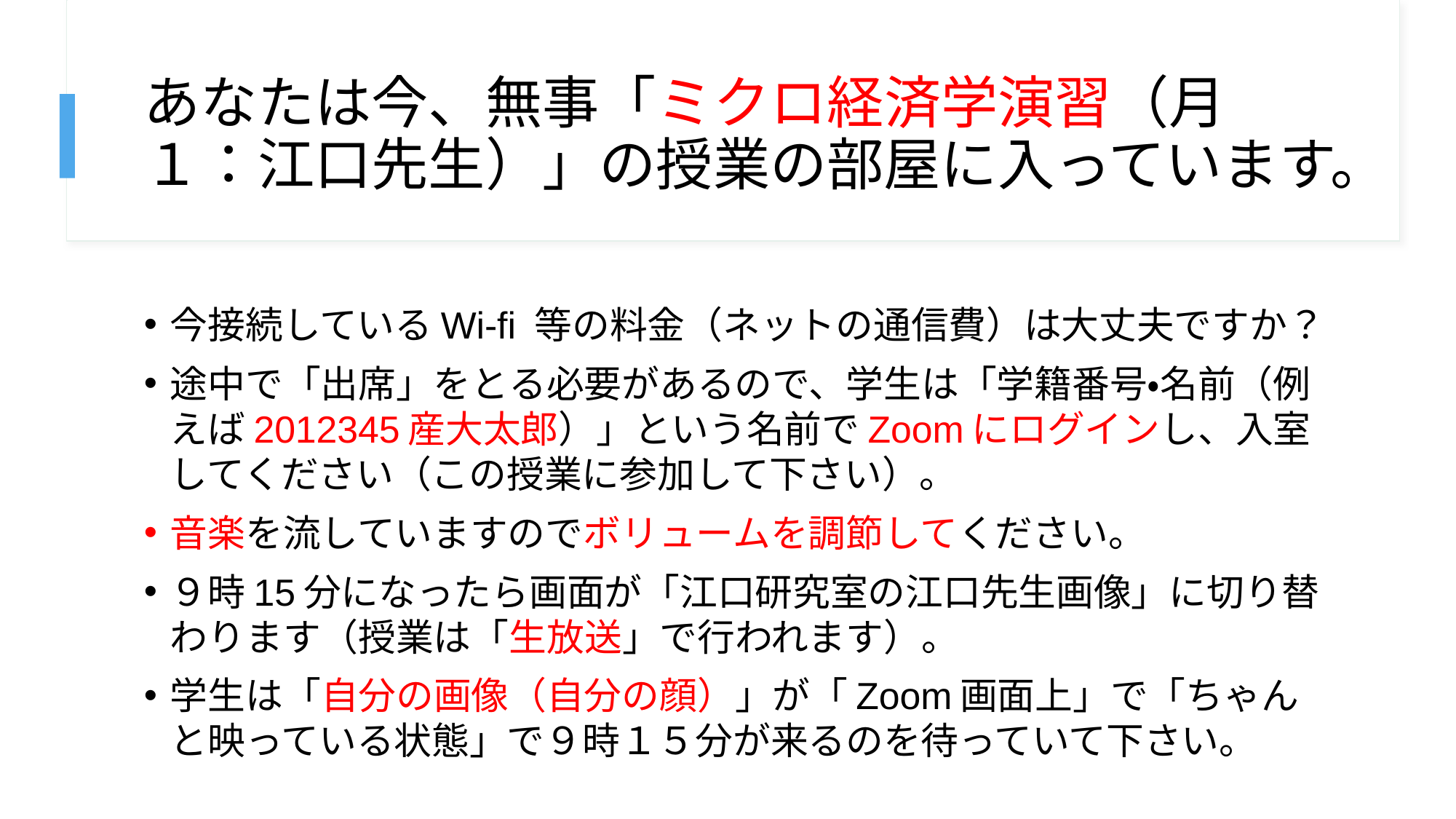

# あなたは今、無事「ミクロ経済学演習（月１：江口先生）」の授業の部屋に入っています。
今接続しているWi-fi 等の料金（ネットの通信費）は大丈夫ですか？
途中で「出席」をとる必要があるので、学生は「学籍番号・名前（例えば2012345産大太郎）」という名前でZoomにログインし、入室してください（この授業に参加して下さい）。
音楽を流していますのでボリュームを調節してください。
９時15分になったら画面が「江口研究室の江口先生画像」に切り替わります（授業は「生放送」で行われます）。
学生は「自分の画像（自分の顔）」が「Zoom画面上」で「ちゃんと映っている状態」で９時１５分が来るのを待っていて下さい。